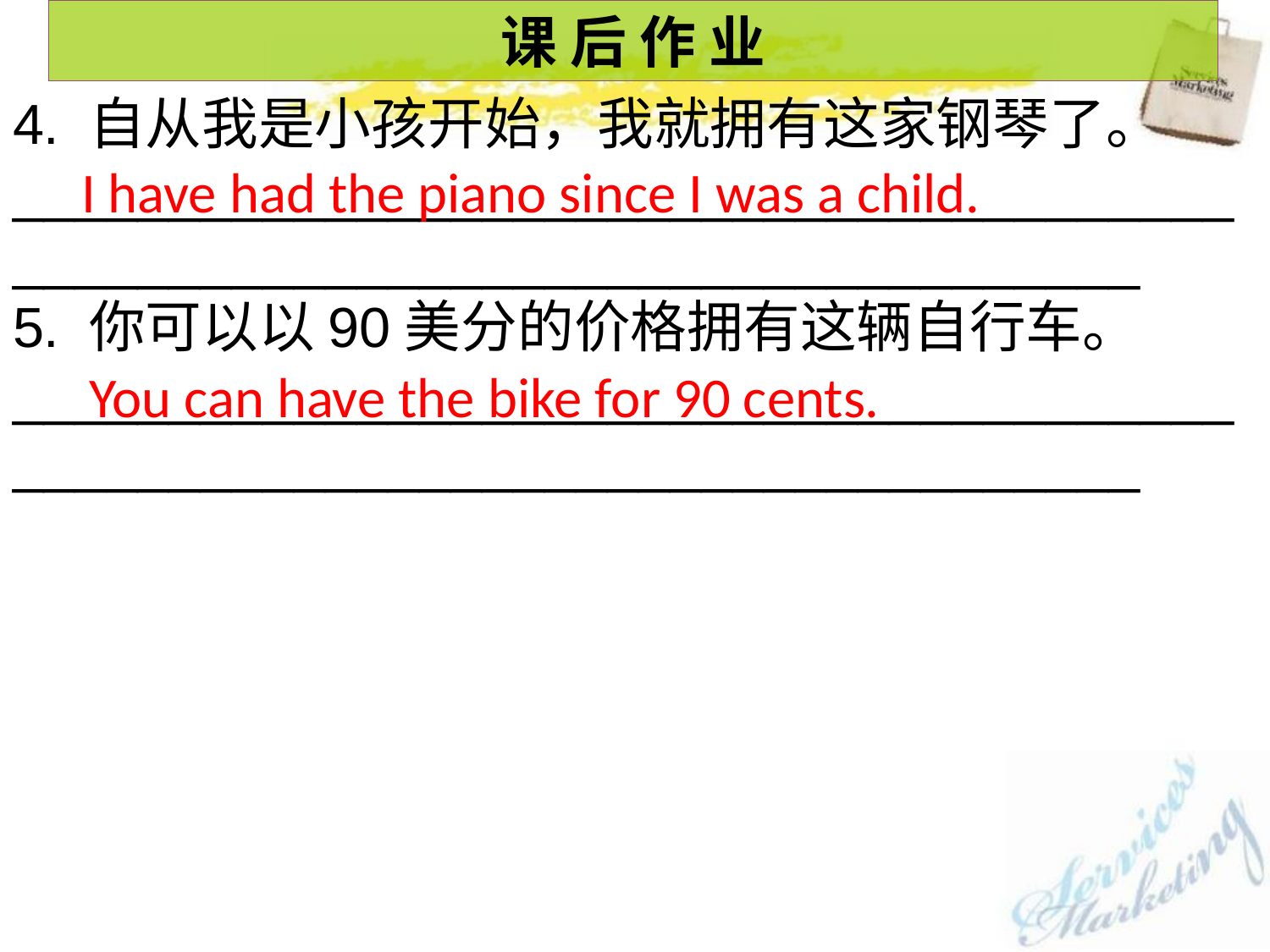

课 后 作 业
4. 自从我是小孩开始，我就拥有这家钢琴了。
___________________________________________________________________________
5. 你可以以90美分的价格拥有这辆自行车。
___________________________________________________________________________
I have had the piano since I was a child.
You can have the bike for 90 cents.